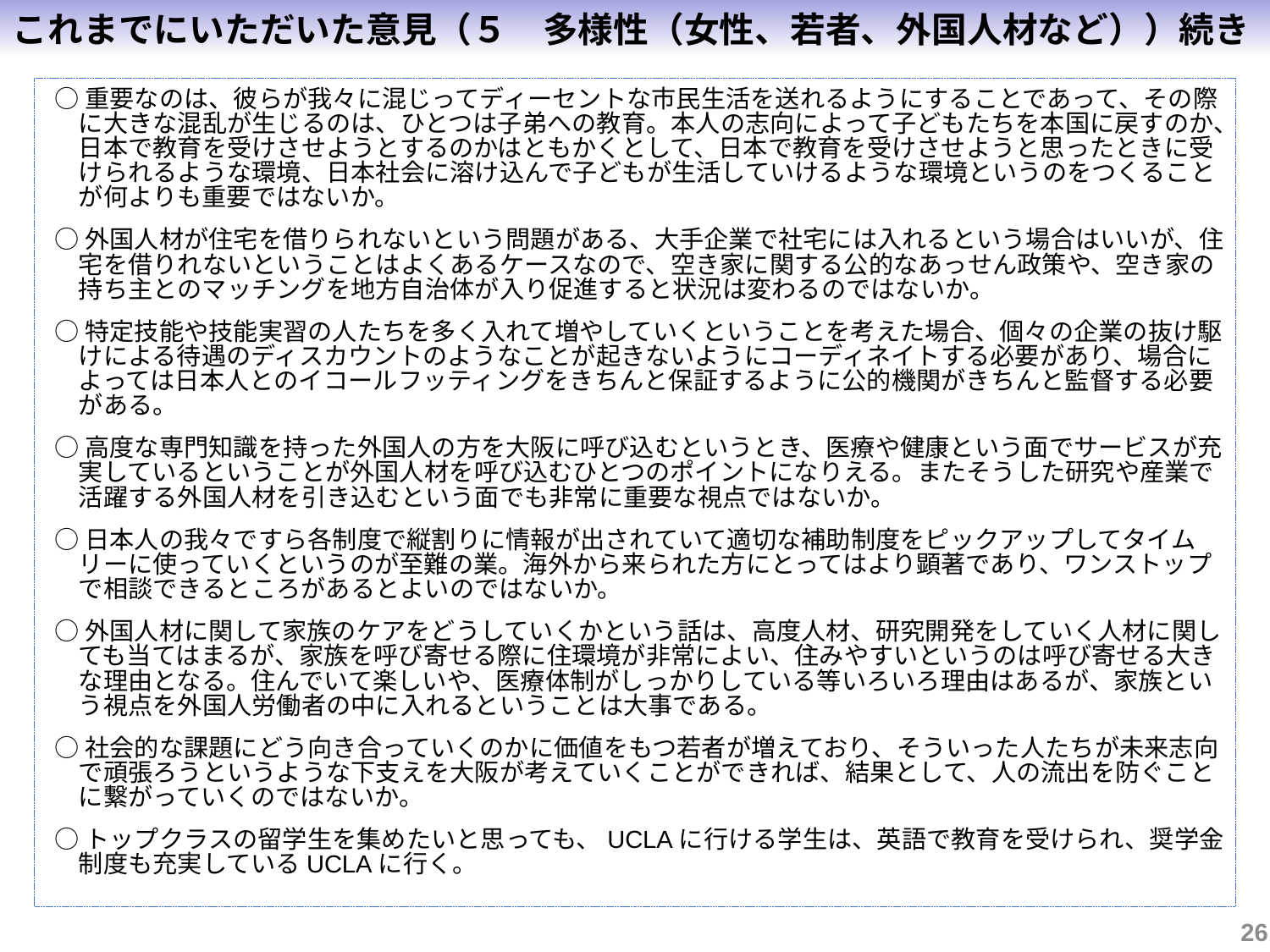

これまでにいただいた意見（５　多様性（女性、若者、外国人材など））続き
○重要なのは、彼らが我々に混じってディーセントな市民生活を送れるようにすることであって、その際に大きな混乱が生じるのは、ひとつは子弟への教育。本人の志向によって子どもたちを本国に戻すのか、日本で教育を受けさせようとするのかはともかくとして、日本で教育を受けさせようと思ったときに受けられるような環境、日本社会に溶け込んで子どもが生活していけるような環境というのをつくることが何よりも重要ではないか。
○外国人材が住宅を借りられないという問題がある、大手企業で社宅には入れるという場合はいいが、住宅を借りれないということはよくあるケースなので、空き家に関する公的なあっせん政策や、空き家の持ち主とのマッチングを地方自治体が入り促進すると状況は変わるのではないか。
○特定技能や技能実習の人たちを多く入れて増やしていくということを考えた場合、個々の企業の抜け駆けによる待遇のディスカウントのようなことが起きないようにコーディネイトする必要があり、場合によっては日本人とのイコールフッティングをきちんと保証するように公的機関がきちんと監督する必要がある。
○高度な専門知識を持った外国人の方を大阪に呼び込むというとき、医療や健康という面でサービスが充実しているということが外国人材を呼び込むひとつのポイントになりえる。またそうした研究や産業で活躍する外国人材を引き込むという面でも非常に重要な視点ではないか。
○日本人の我々ですら各制度で縦割りに情報が出されていて適切な補助制度をピックアップしてタイムリーに使っていくというのが至難の業。海外から来られた方にとってはより顕著であり、ワンストップで相談できるところがあるとよいのではないか。
○外国人材に関して家族のケアをどうしていくかという話は、高度人材、研究開発をしていく人材に関しても当てはまるが、家族を呼び寄せる際に住環境が非常によい、住みやすいというのは呼び寄せる大きな理由となる。住んでいて楽しいや、医療体制がしっかりしている等いろいろ理由はあるが、家族という視点を外国人労働者の中に入れるということは大事である。
○社会的な課題にどう向き合っていくのかに価値をもつ若者が増えており、そういった人たちが未来志向で頑張ろうというような下支えを大阪が考えていくことができれば、結果として、人の流出を防ぐことに繋がっていくのではないか。
○トップクラスの留学生を集めたいと思っても、UCLAに行ける学生は、英語で教育を受けられ、奨学金制度も充実しているUCLAに行く。

26